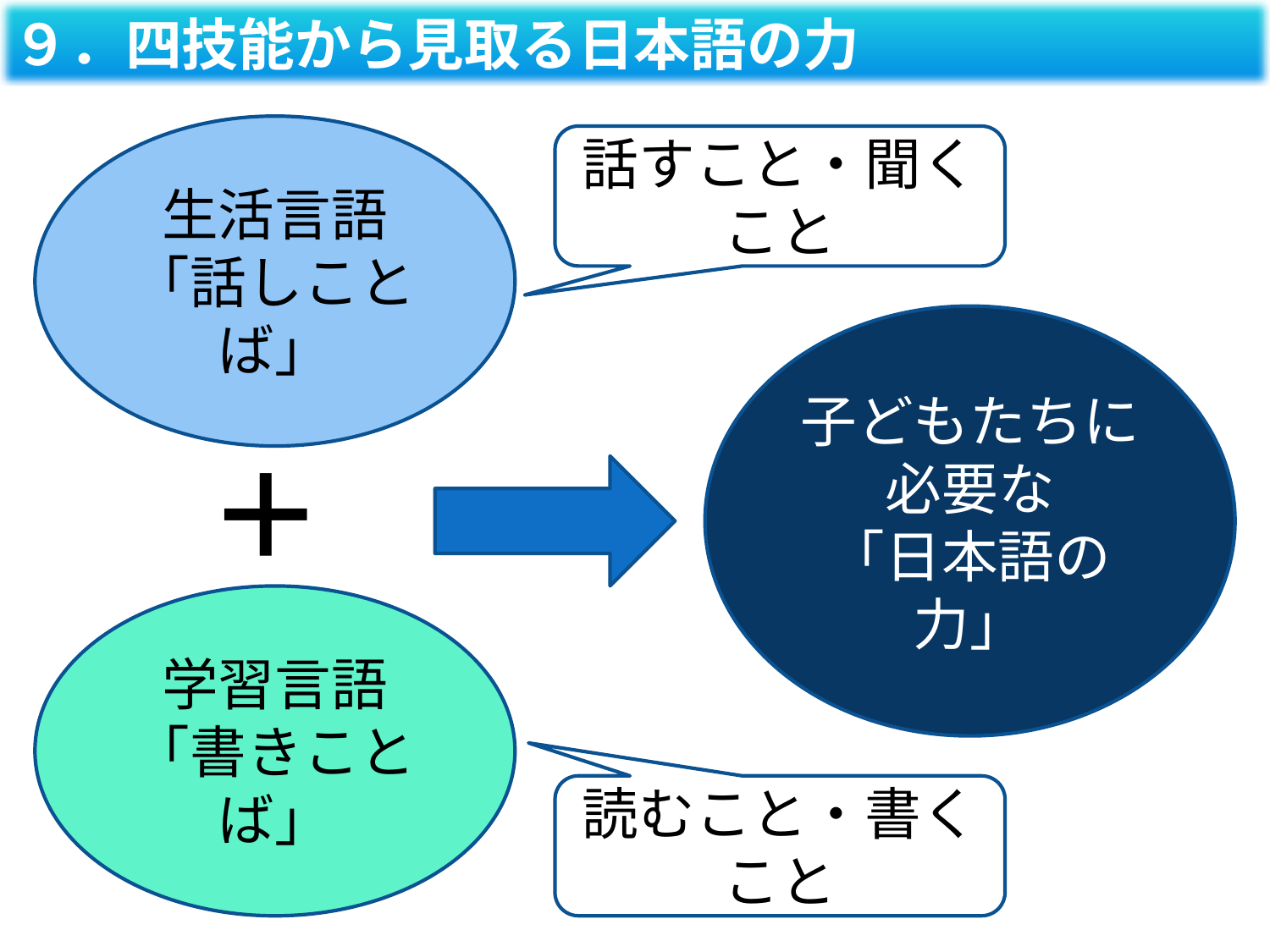

９．四技能から見取る日本語の力
生活言語
「話しことば」
話すこと・聞くこと
子どもたちに
必要な
「日本語の力」
＋

学習言語
「書きことば」
読むこと・書くこと